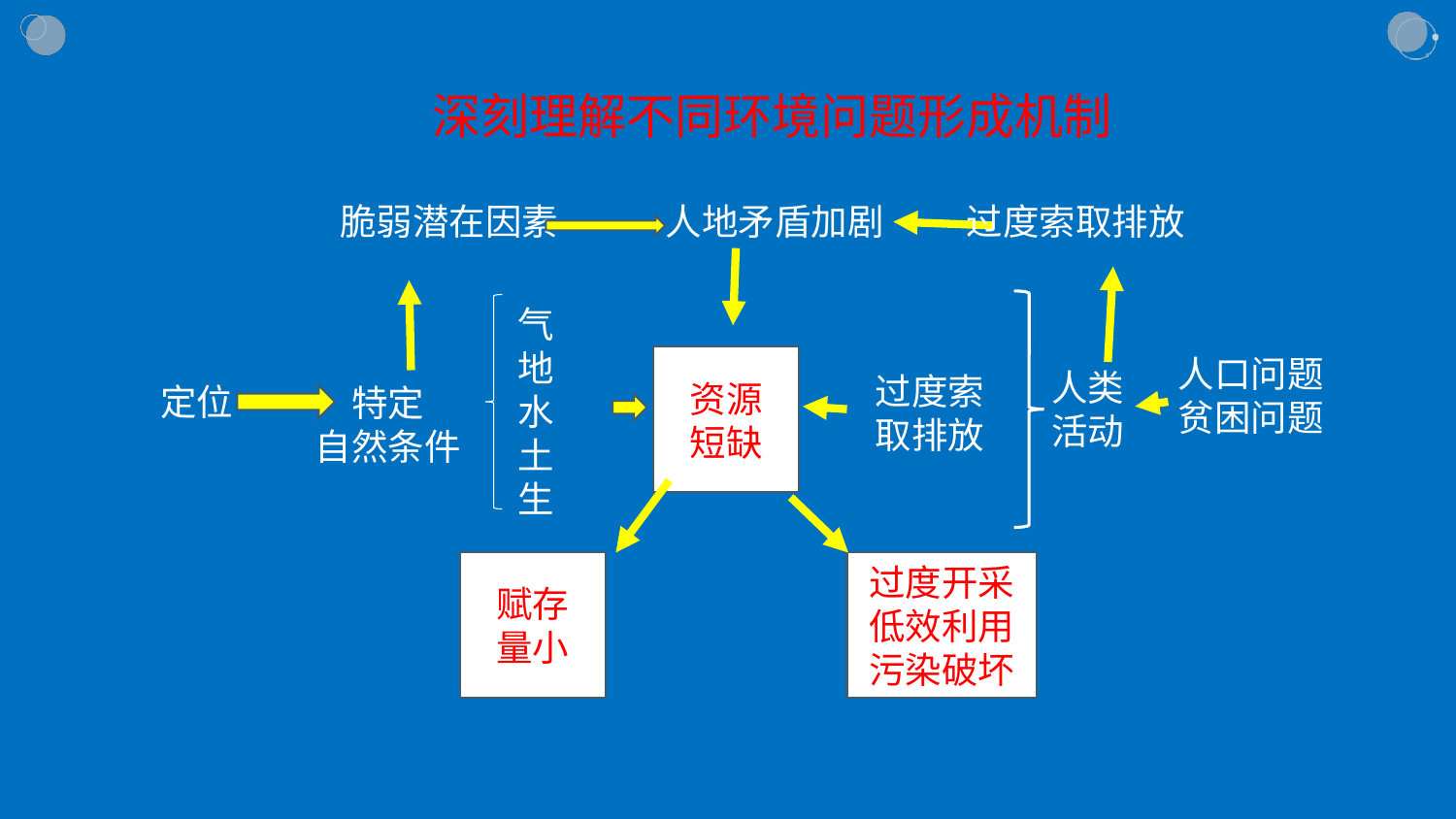

深刻理解不同环境问题形成机制
脆弱潜在因素             人地矛盾加剧          过度索取排放

气
地
水
土
生

人口问题
贫困问题
资源
短缺
生态
资源
污染
人类
活动

  过度索
  取排放

定位
特定
自然条件

赋存
量小

过度开采
低效利用
污染破坏